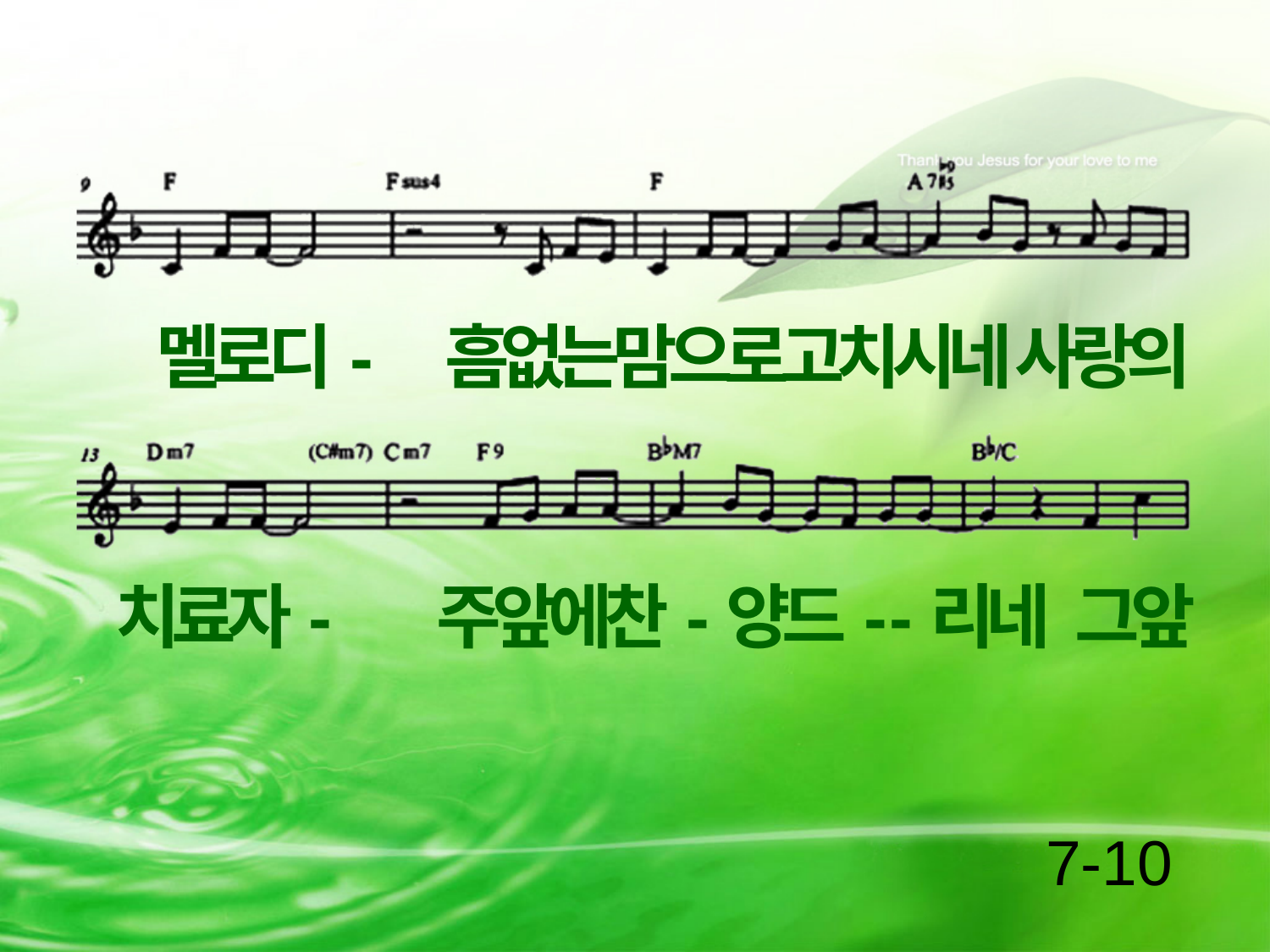

멜로디-     흠없는맘으로고치시네 사랑의
치료자-        주앞에찬-양드- -리네   그앞
7-10